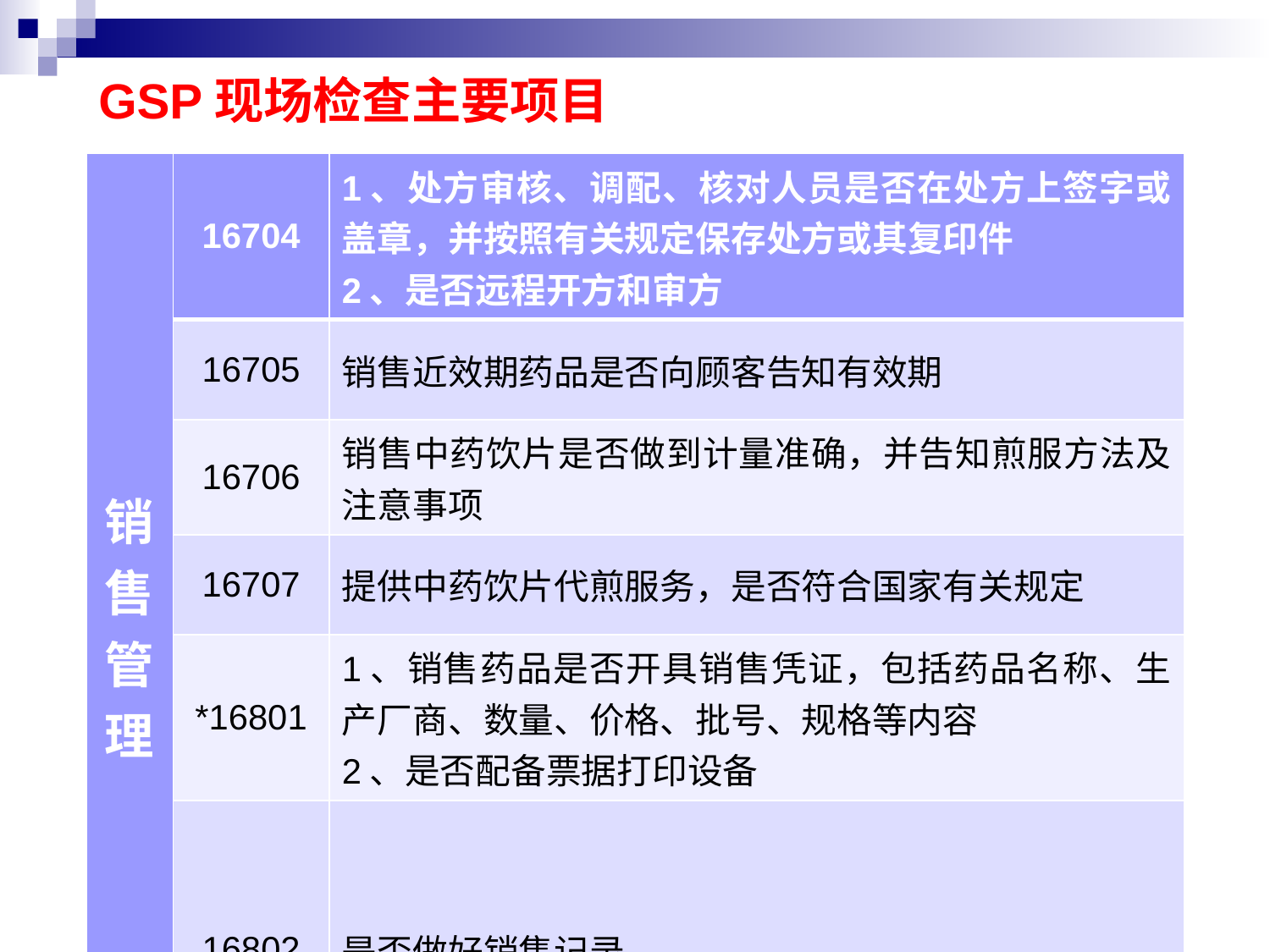

# GSP现场检查主要项目
| 销售管理 | 16704 | 1、处方审核、调配、核对人员是否在处方上签字或盖章，并按照有关规定保存处方或其复印件 2、是否远程开方和审方 |
| --- | --- | --- |
|  | 16705 | 销售近效期药品是否向顾客告知有效期 |
|  | 16706 | 销售中药饮片是否做到计量准确，并告知煎服方法及注意事项 |
|  | 16707 | 提供中药饮片代煎服务，是否符合国家有关规定 |
|  | \*16801 | 1、销售药品是否开具销售凭证，包括药品名称、生产厂商、数量、价格、批号、规格等内容 2、是否配备票据打印设备 |
|  | 16802 | 是否做好销售记录 |